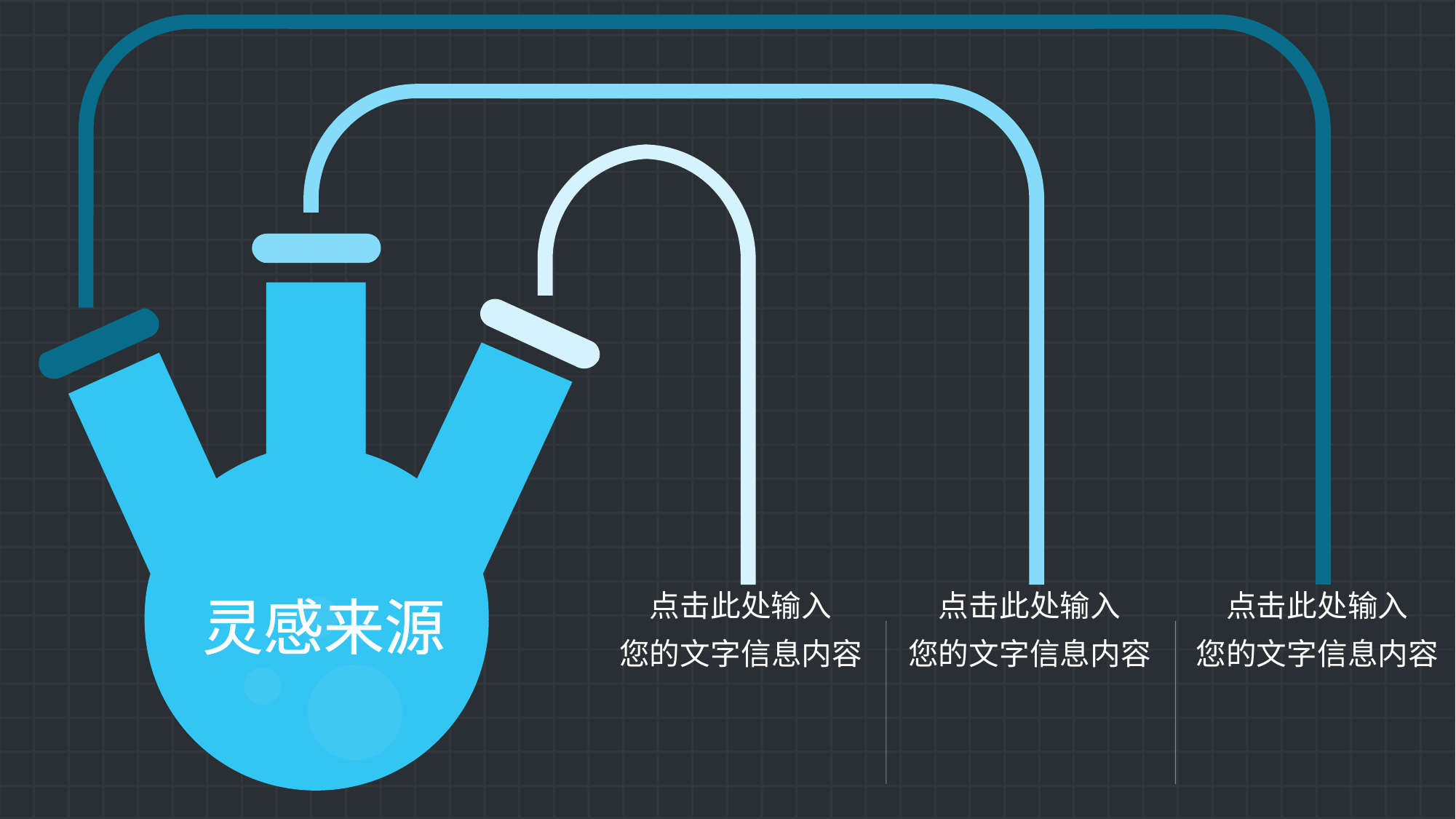

灵感来源
点击此处输入
您的文字信息内容
点击此处输入
您的文字信息内容
点击此处输入
您的文字信息内容